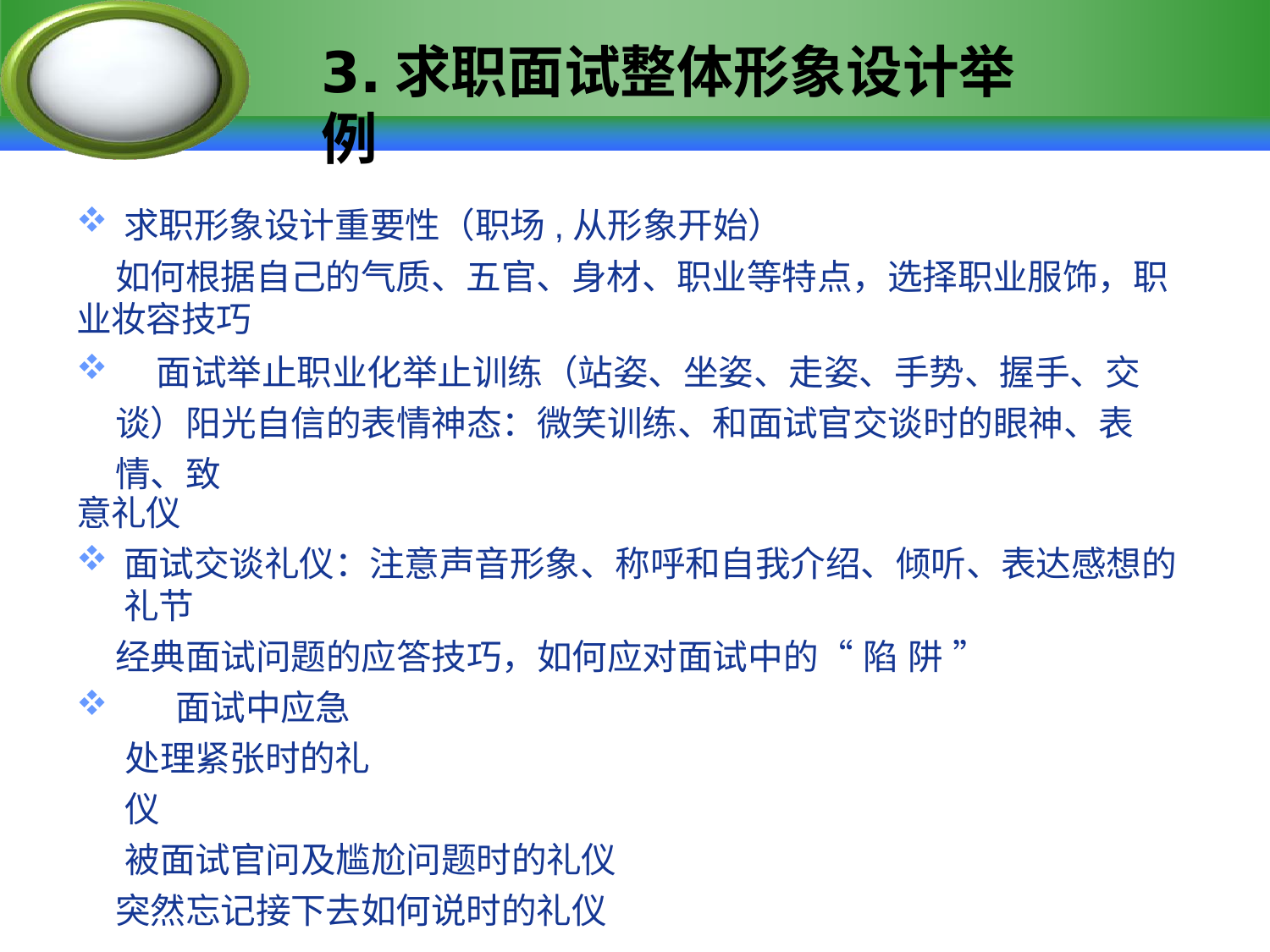

# 3.求职面试整体形象设计举例
求职形象设计重要性（职场,从形象开始）
如何根据自己的气质、五官、身材、职业等特点，选择职业服饰，职业妆容技巧
	面试举止职业化举止训练（站姿、坐姿、走姿、手势、握手、交谈）阳光自信的表情神态：微笑训练、和面试官交谈时的眼神、表情、致
意礼仪
面试交谈礼仪：注意声音形象、称呼和自我介绍、倾听、表达感想的礼节
经典面试问题的应答技巧，如何应对面试中的“陷阱”
	面试中应急处理紧张时的礼仪
被面试官问及尴尬问题时的礼仪突然忘记接下去如何说时的礼仪